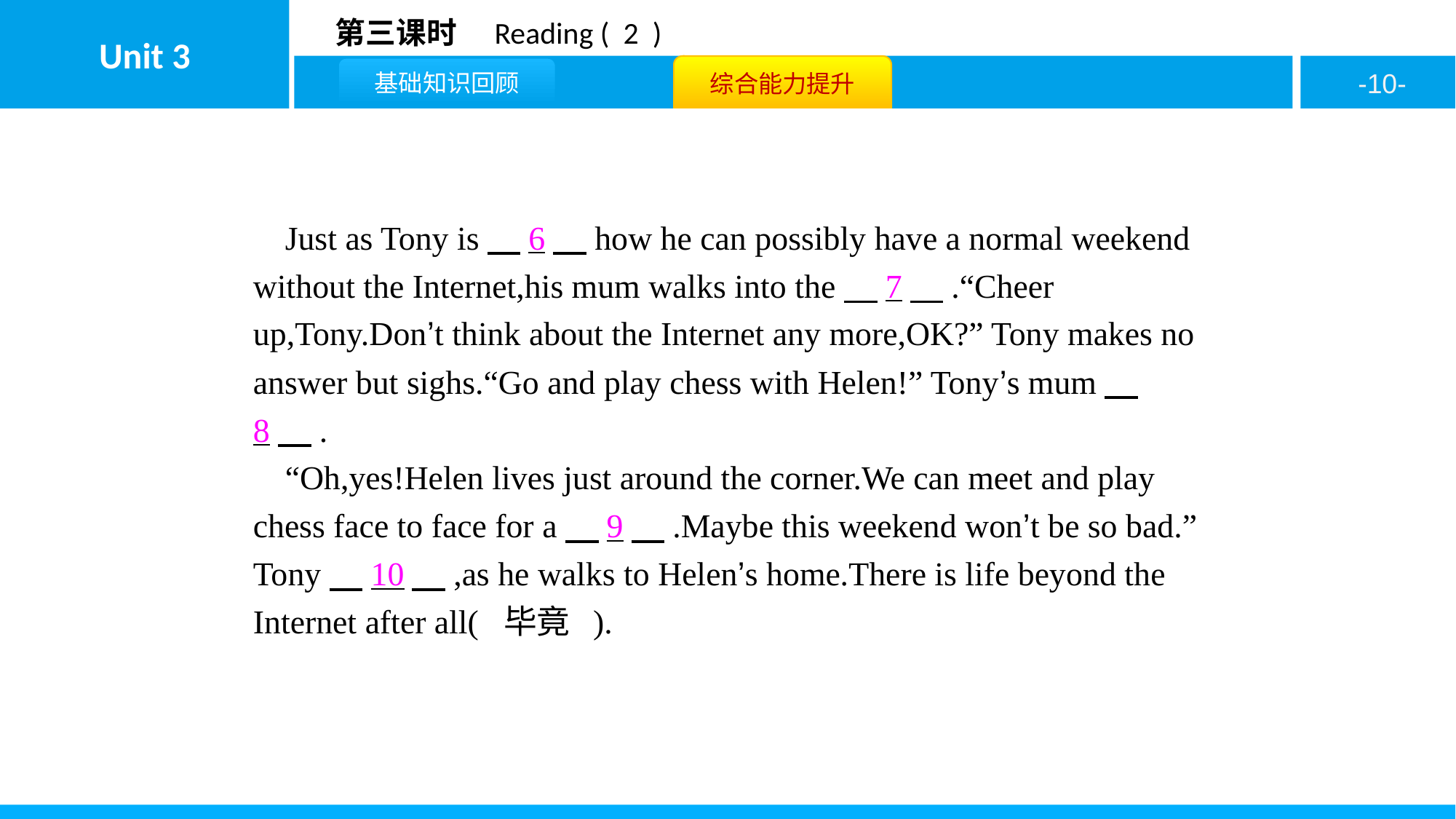

Just as Tony is　6　how he can possibly have a normal weekend without the Internet,his mum walks into the　7　.“Cheer up,Tony.Don’t think about the Internet any more,OK?” Tony makes no answer but sighs.“Go and play chess with Helen!” Tony’s mum　8　.
“Oh,yes!Helen lives just around the corner.We can meet and play chess face to face for a　9　.Maybe this weekend won’t be so bad.” Tony　10　,as he walks to Helen’s home.There is life beyond the Internet after all(  毕竟  ).